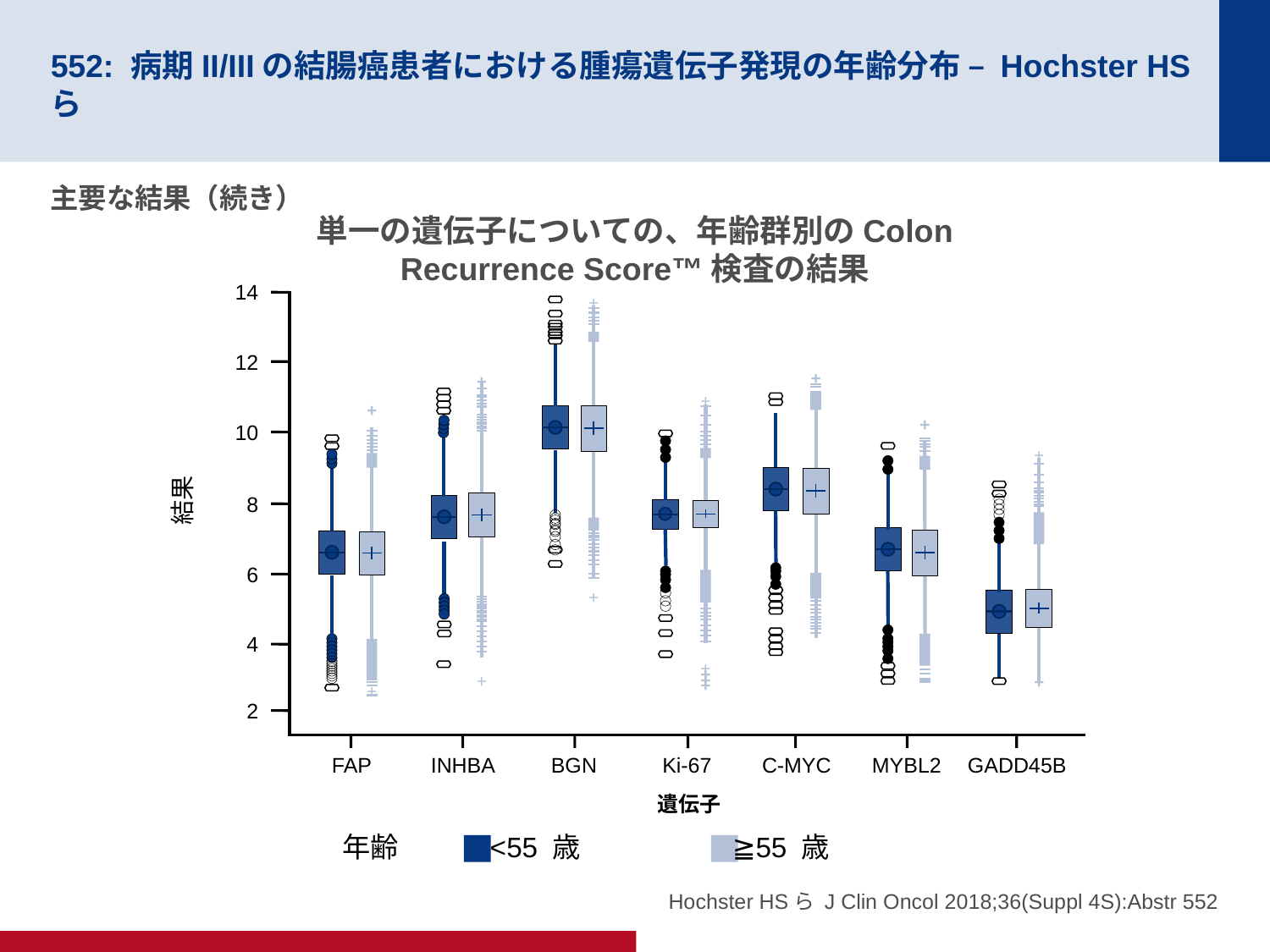

# 552: 病期II/IIIの結腸癌患者における腫瘍遺伝子発現の年齢分布 – Hochster HSら
主要な結果（続き）
単一の遺伝子についての、年齢群別のColon Recurrence Score™検査の結果
14

12
10
結果
8
6
4
2
FAP
INHBA
BGN

Ki-67
C-MYC
MYBL2
GADD45B
遺伝子
+

+
+
+

+

+

+

+

+

+

+

+

+

+

+

年齢
<55 歳
≧55 歳

Hochster HSら J Clin Oncol 2018;36(Suppl 4S):Abstr 552